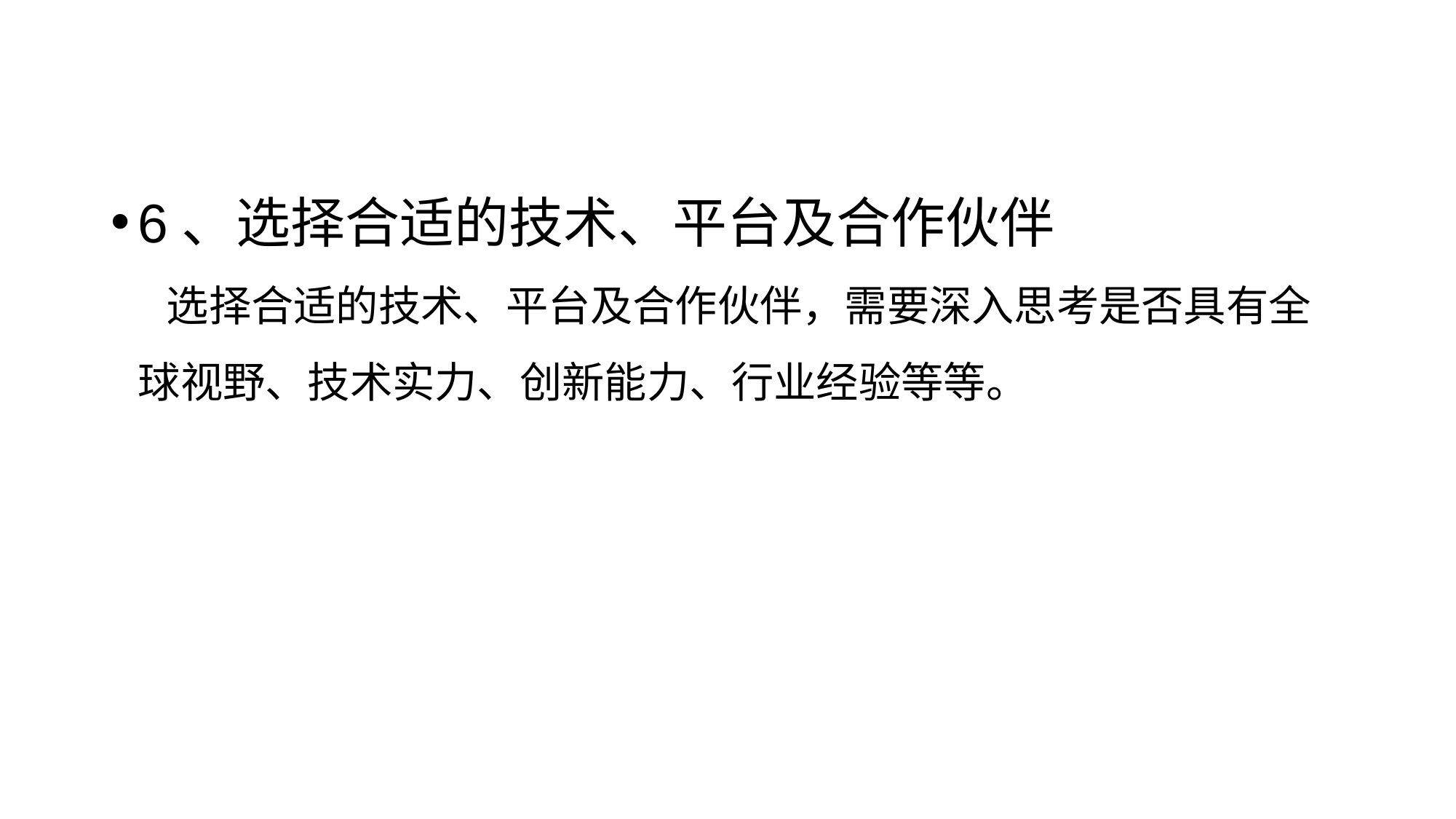

6、选择合适的技术、平台及合作伙伴
   选择合适的技术、平台及合作伙伴，需要深入思考是否具有全球视野、技术实力、创新能力、行业经验等等。